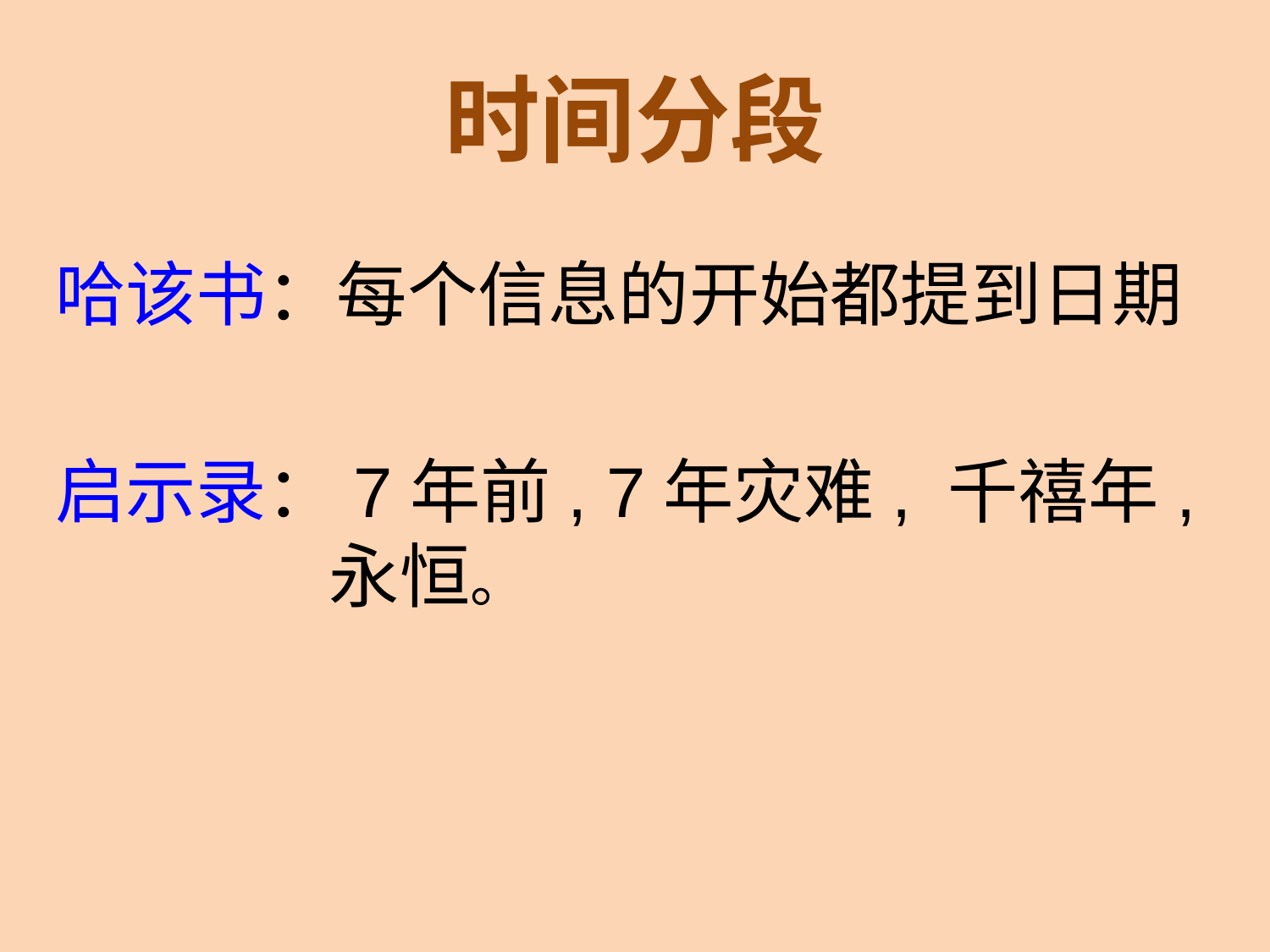

# 时间分段
哈该书：每个信息的开始都提到日期

启示录：7年前, 7年灾难, 千禧年, 永恒。